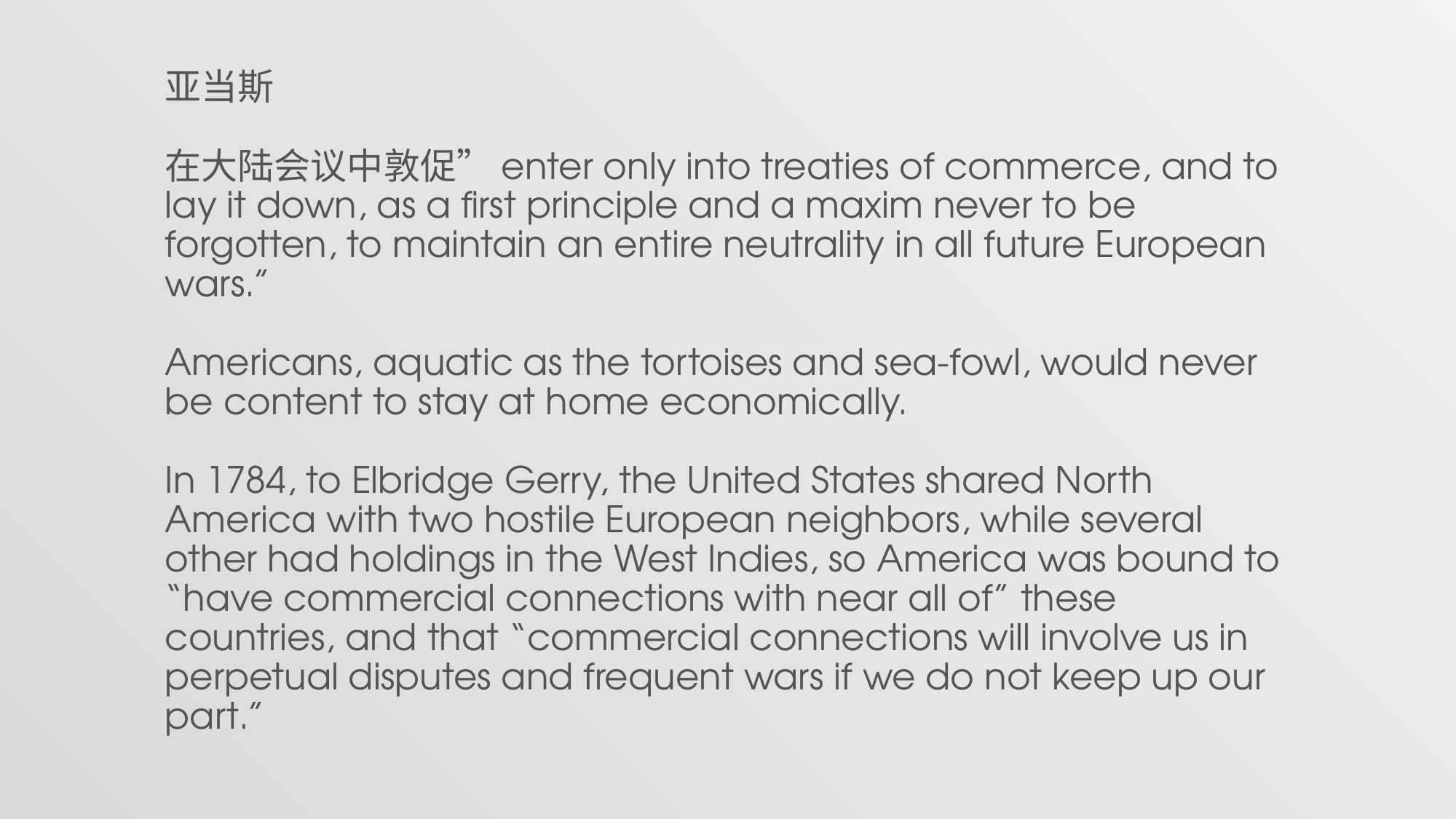

亚当斯

在大陆会议中敦促”enter only into treaties of commerce, and to lay it down, as a first principle and a maxim never to be forgotten, to maintain an entire neutrality in all future European wars.”

Americans, aquatic as the tortoises and sea-fowl, would never be content to stay at home economically.

In 1784, to Elbridge Gerry, the United States shared North America with two hostile European neighbors, while several other had holdings in the West Indies, so America was bound to “have commercial connections with near all of” these countries, and that “commercial connections will involve us in perpetual disputes and frequent wars if we do not keep up our part.”